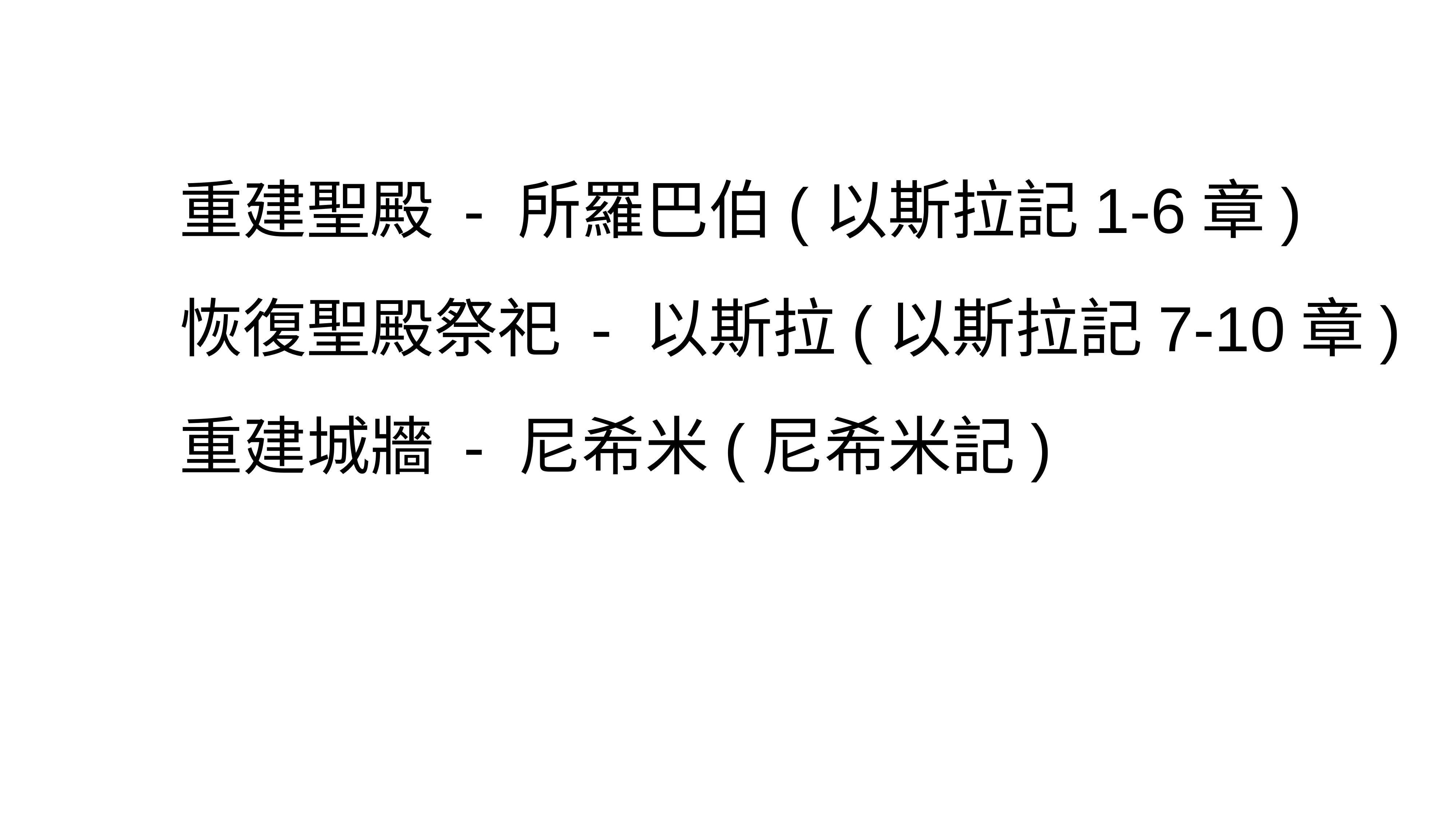

重建聖殿 - 所羅巴伯(以斯拉記1-6章)
恢復聖殿祭祀 - 以斯拉(以斯拉記7-10章)
重建城牆 - 尼希米(尼希米記)